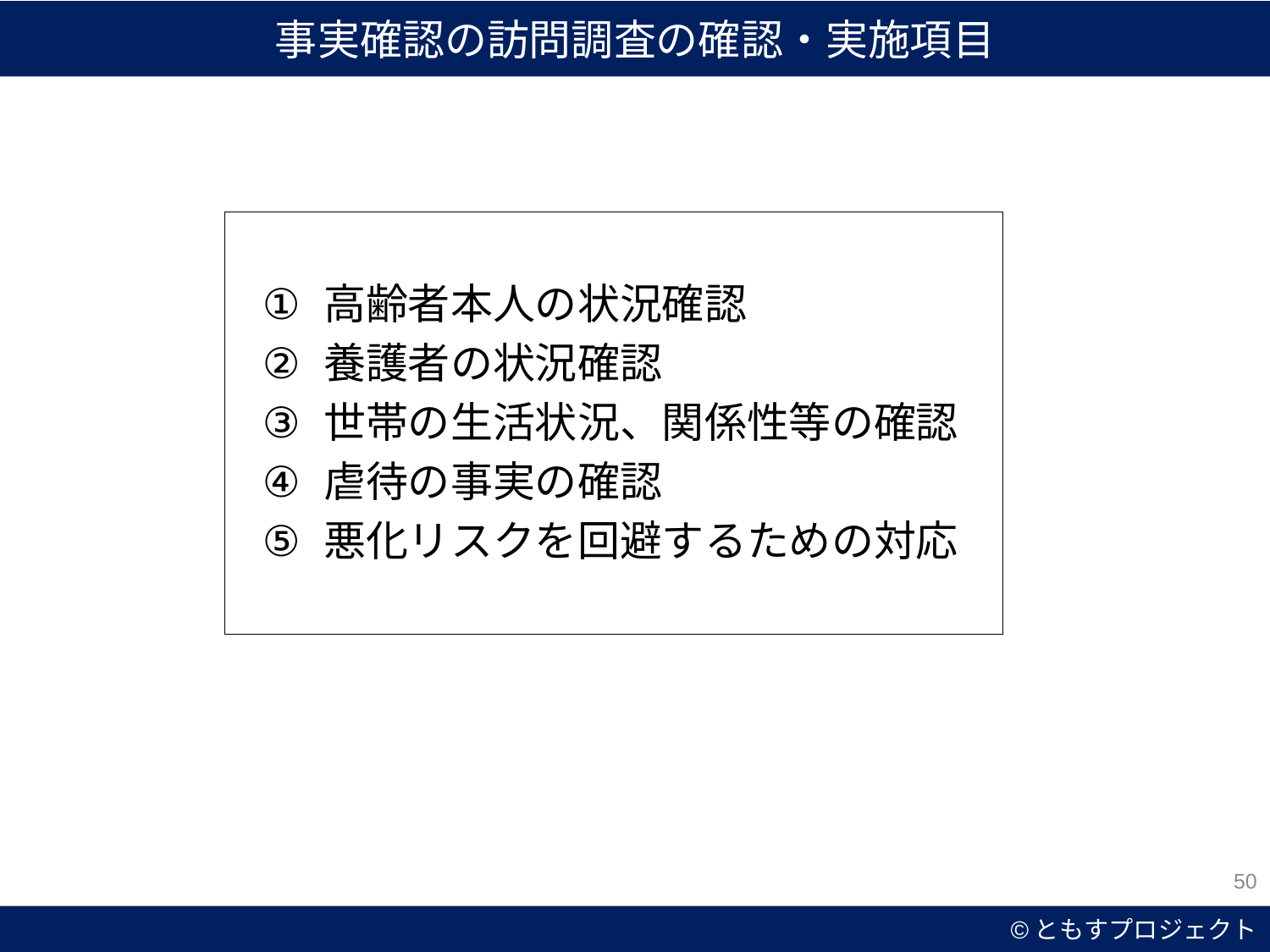

事実確認の訪問調査の確認・実施項目

高齢者本人の状況確認
養護者の状況確認
世帯の生活状況、関係性等の確認
虐待の事実の確認
悪化リスクを回避するための対応

50
©ともすプロジェクト